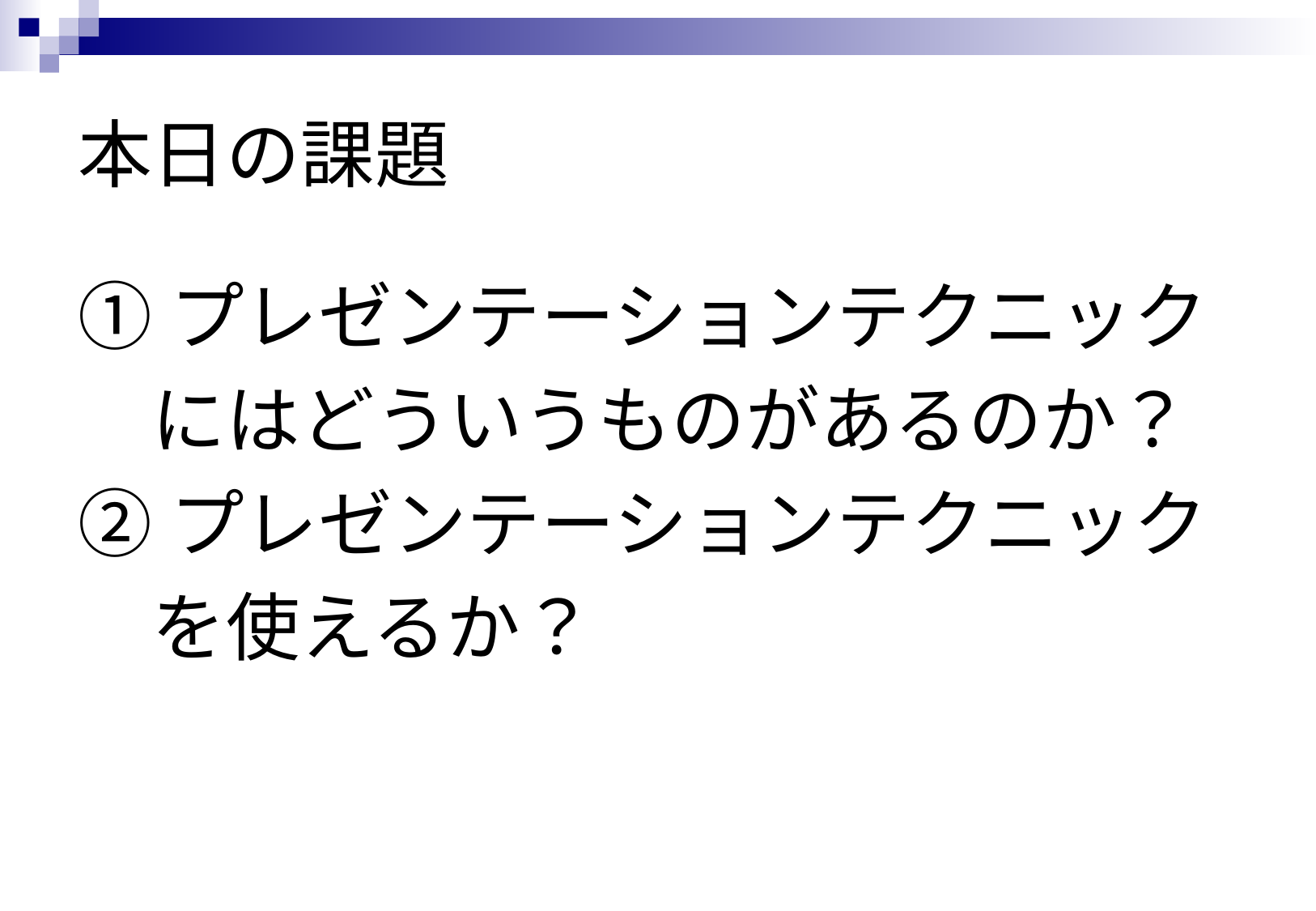

# 本日の課題
①プレゼンテーションテクニック
　にはどういうものがあるのか？
②プレゼンテーションテクニック
　を使えるか？